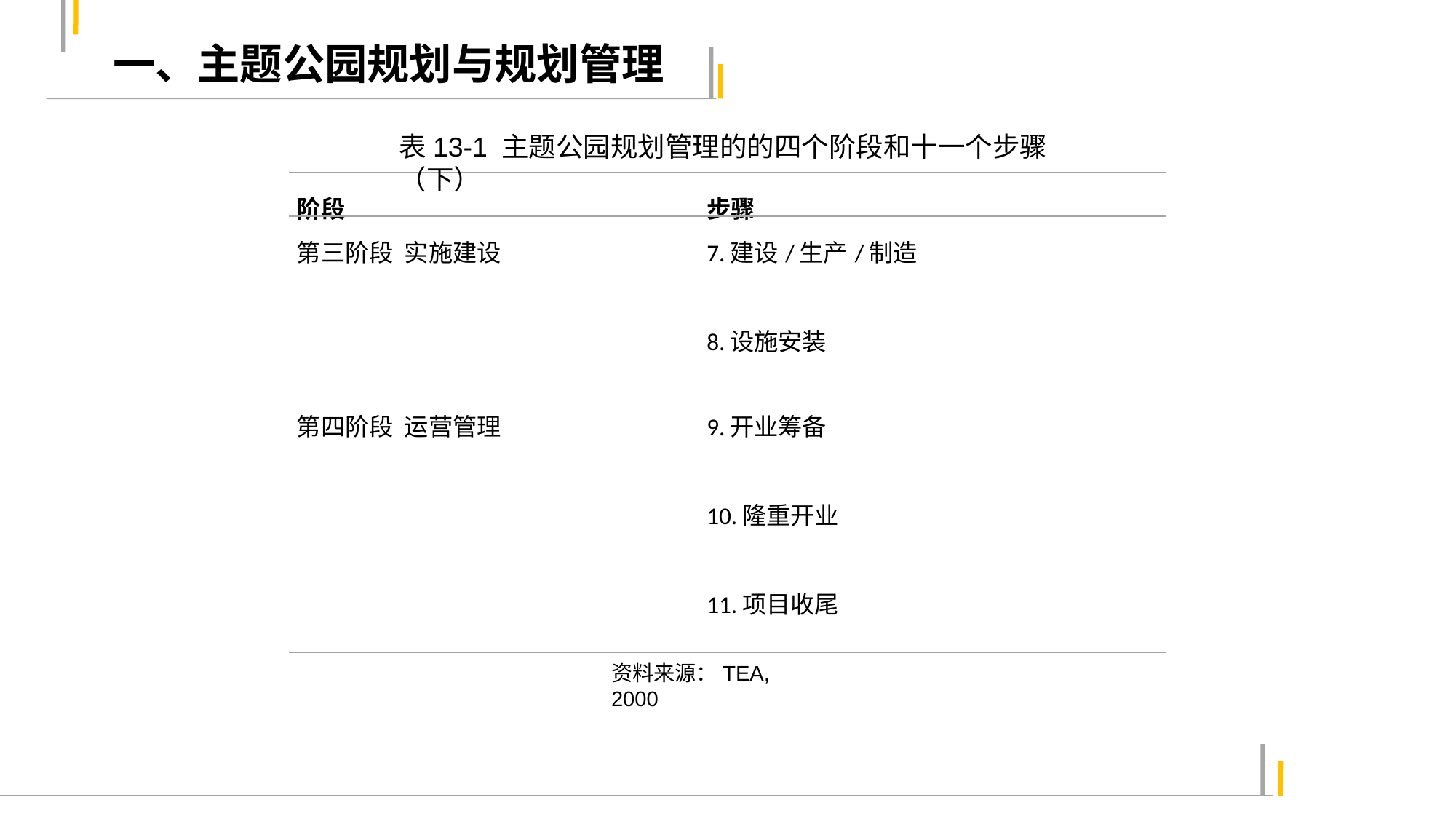

一、主题公园规划与规划管理

表13-1 主题公园规划管理的的四个阶段和十一个步骤（下）
| 阶段 | 步骤 |
| --- | --- |
| 第三阶段 实施建设 | 7.建设/生产/制造 8.设施安装 |
| 第四阶段 运营管理 | 9.开业筹备 10.隆重开业 11.项目收尾 |
资料来源：TEA, 2000